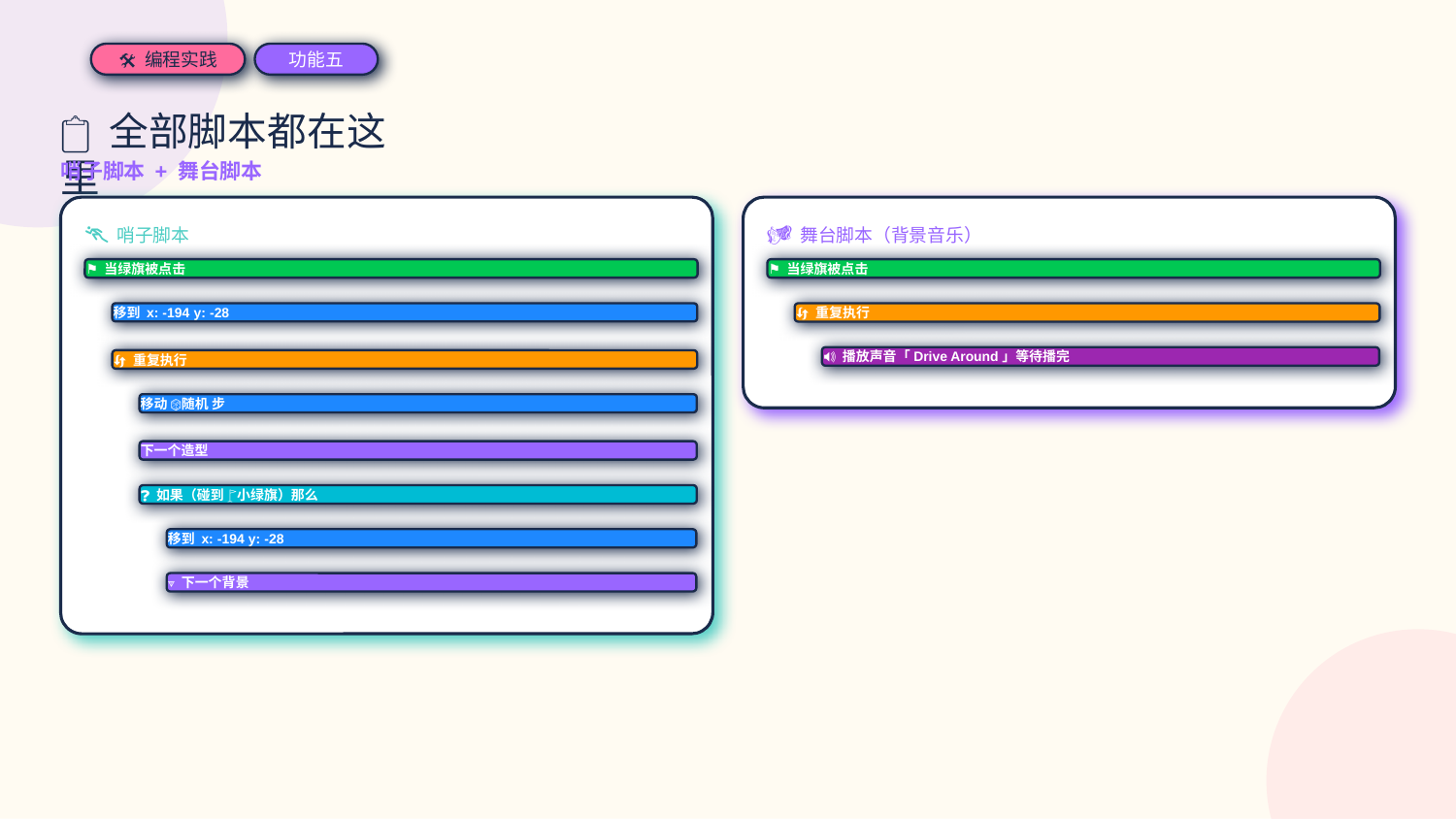

🛠 编程实践
功能五
📋 全部脚本都在这里
哨子脚本 + 舞台脚本

🏃 哨子脚本
🎭 舞台脚本（背景音乐）
⚑ 当绿旗被点击
⚑ 当绿旗被点击
移到 x: -194 y: -28
🔄 重复执行
🔊 播放声音「Drive Around」等待播完
🔄 重复执行
移动 🎲随机 步
下一个造型
❓ 如果（碰到 🚩小绿旗）那么
移到 x: -194 y: -28
🔽 下一个背景